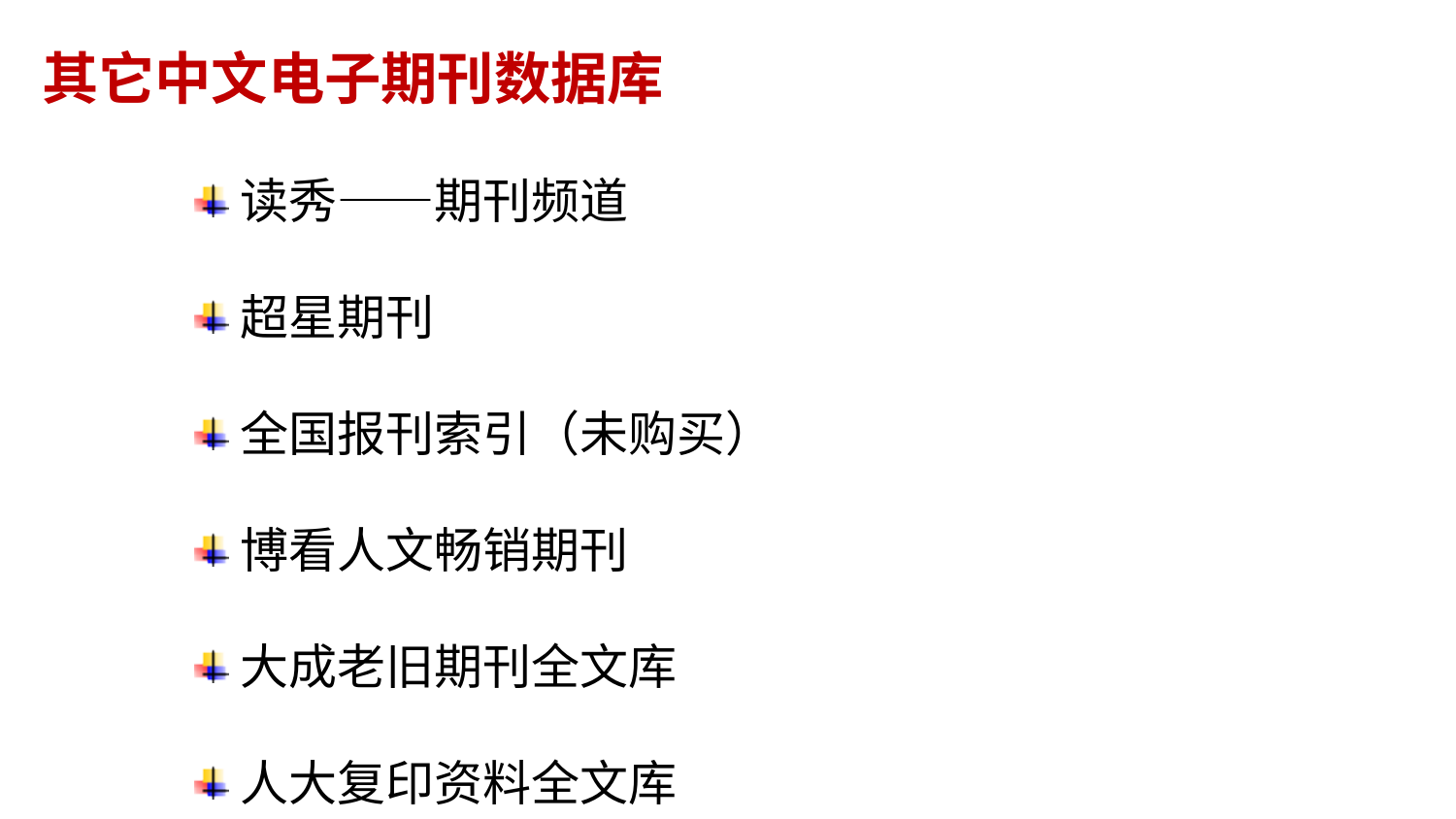

其它中文电子期刊数据库

读秀——期刊频道
超星期刊
全国报刊索引（未购买）
博看人文畅销期刊
大成老旧期刊全文库
人大复印资料全文库